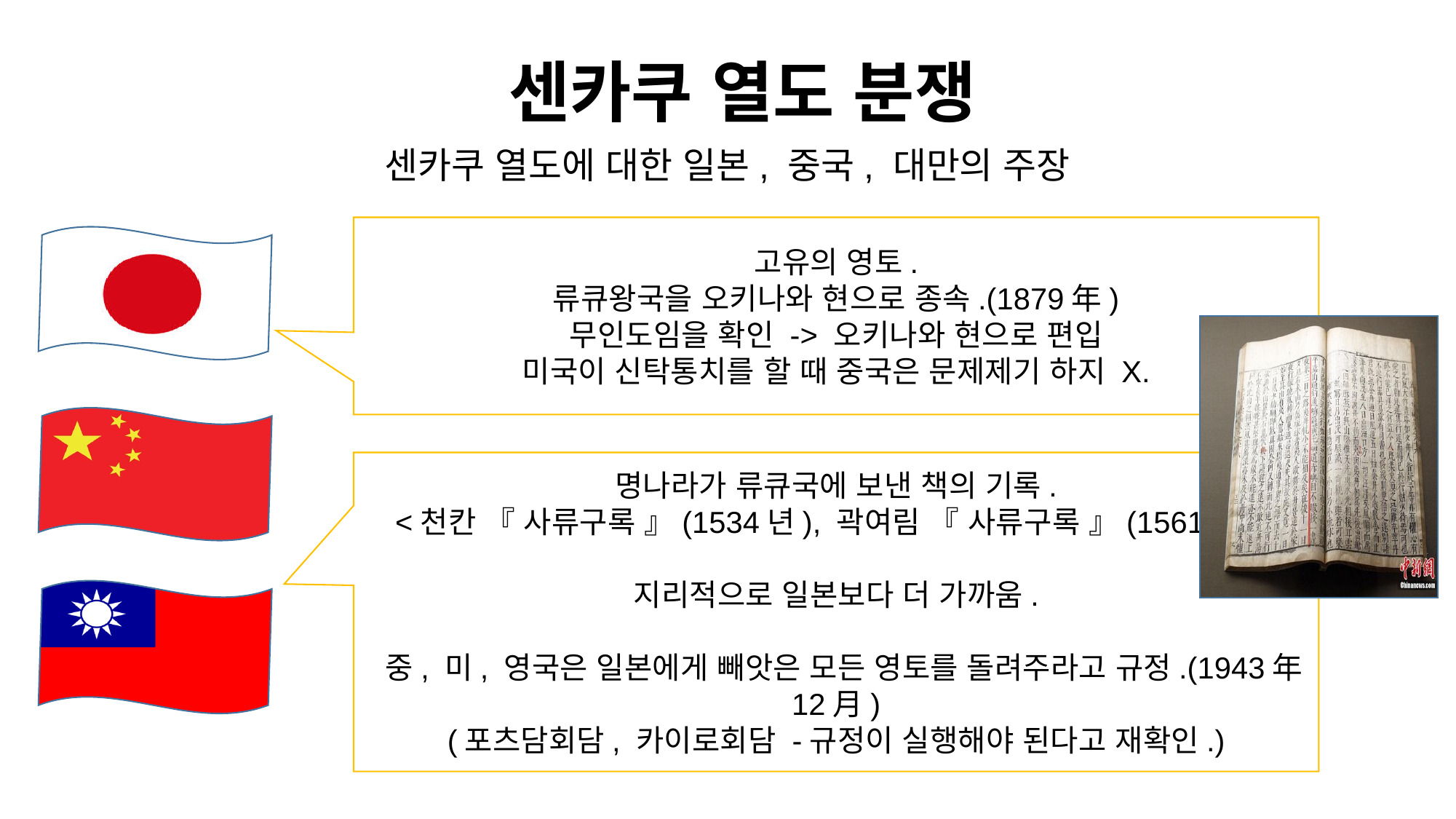

센카쿠 열도 분쟁
센카쿠 열도에 대한 일본, 중국, 대만의 주장
고유의 영토.
류큐왕국을 오키나와 현으로 종속.(1879年)
무인도임을 확인 -> 오키나와 현으로 편입
미국이 신탁통치를 할 때 중국은 문제제기 하지 X.

명나라가 류큐국에 보낸 책의 기록.
<천칸 『 사류구록 』(1534년), 곽여림 『 사류구록 』(1561年)>

지리적으로 일본보다 더 가까움.

 중, 미, 영국은 일본에게 빼앗은 모든 영토를 돌려주라고 규정.(1943年 12月)
(포츠담회담, 카이로회담 -규정이 실행해야 된다고 재확인.)